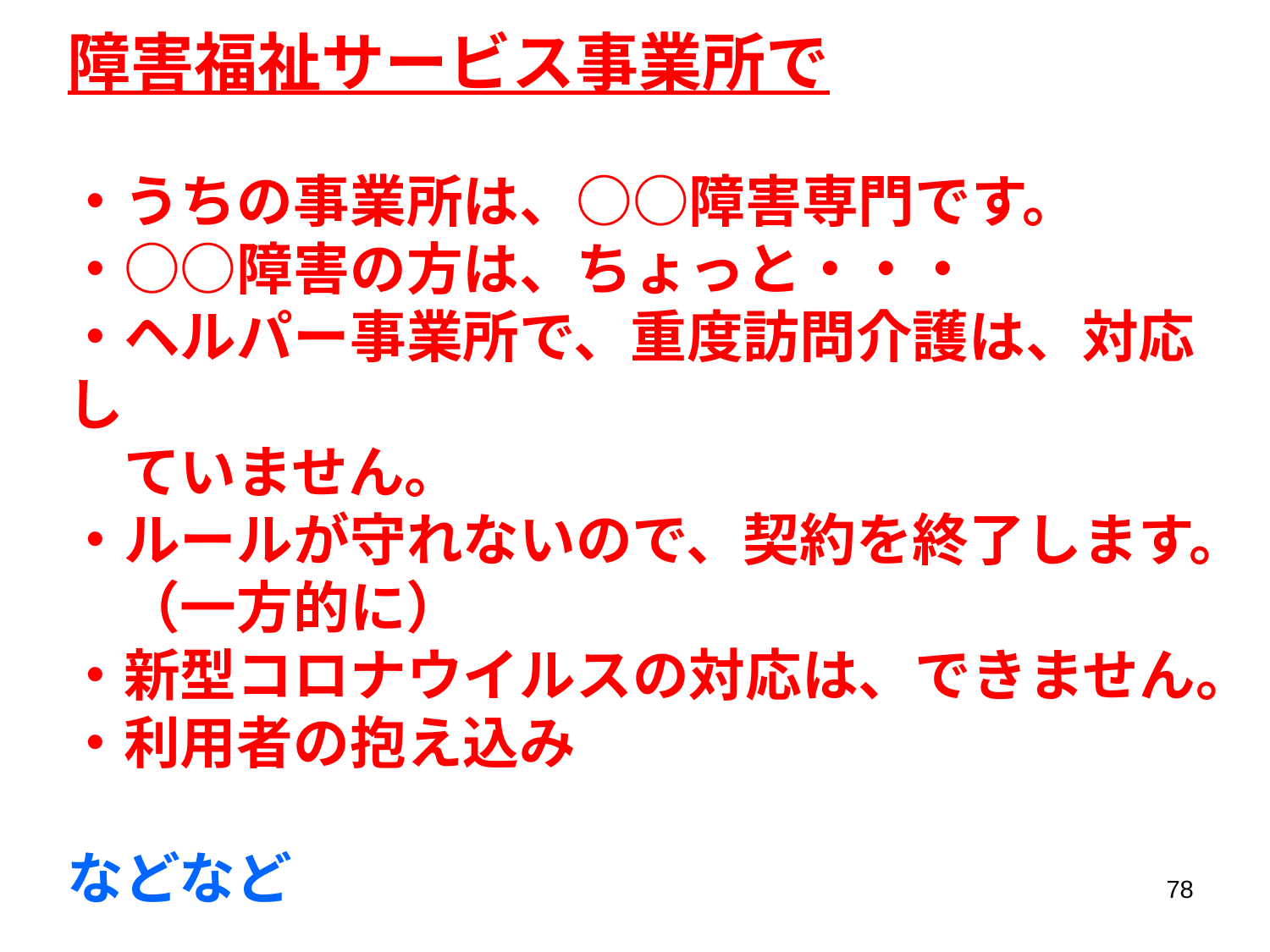

障害福祉サービス事業所で

・うちの事業所は、○○障害専門です。
・○○障害の方は、ちょっと・・・
・ヘルパー事業所で、重度訪問介護は、対応し
　ていません。
・ルールが守れないので、契約を終了します。
　（一方的に）
・新型コロナウイルスの対応は、できません。
・利用者の抱え込み

などなど
78